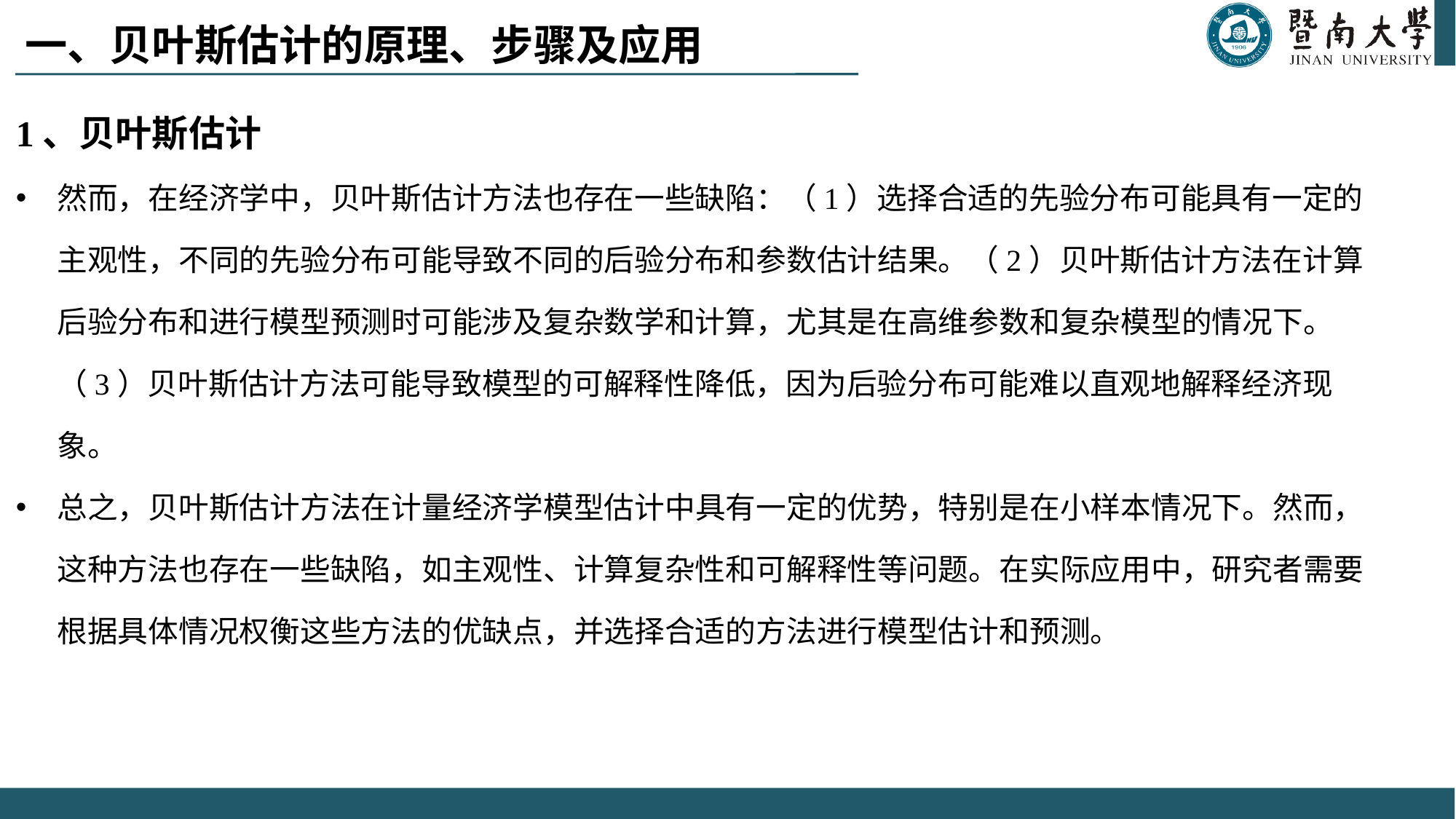

# 一、贝叶斯估计的原理、步骤及应用
1、贝叶斯估计
然而，在经济学中，贝叶斯估计方法也存在一些缺陷：（1）选择合适的先验分布可能具有一定的主观性，不同的先验分布可能导致不同的后验分布和参数估计结果。（2）贝叶斯估计方法在计算后验分布和进行模型预测时可能涉及复杂数学和计算，尤其是在高维参数和复杂模型的情况下。（3）贝叶斯估计方法可能导致模型的可解释性降低，因为后验分布可能难以直观地解释经济现象。
总之，贝叶斯估计方法在计量经济学模型估计中具有一定的优势，特别是在小样本情况下。然而，这种方法也存在一些缺陷，如主观性、计算复杂性和可解释性等问题。在实际应用中，研究者需要根据具体情况权衡这些方法的优缺点，并选择合适的方法进行模型估计和预测。